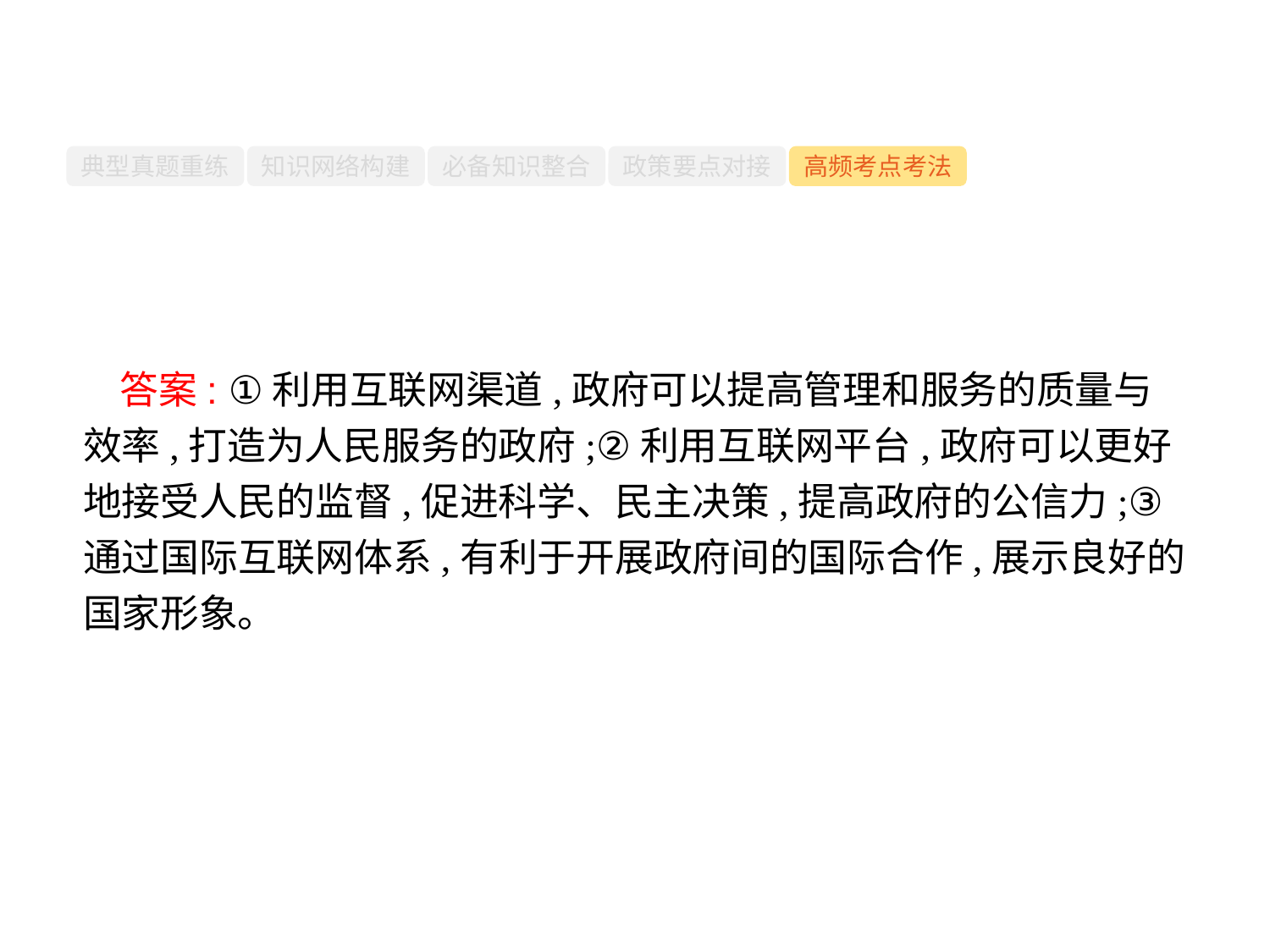

-62-
典型真题重练
知识网络构建
必备知识整合
政策要点对接
高频考点考法
答案: ①利用互联网渠道,政府可以提高管理和服务的质量与效率,打造为人民服务的政府;②利用互联网平台,政府可以更好地接受人民的监督,促进科学、民主决策,提高政府的公信力;③通过国际互联网体系,有利于开展政府间的国际合作,展示良好的国家形象。